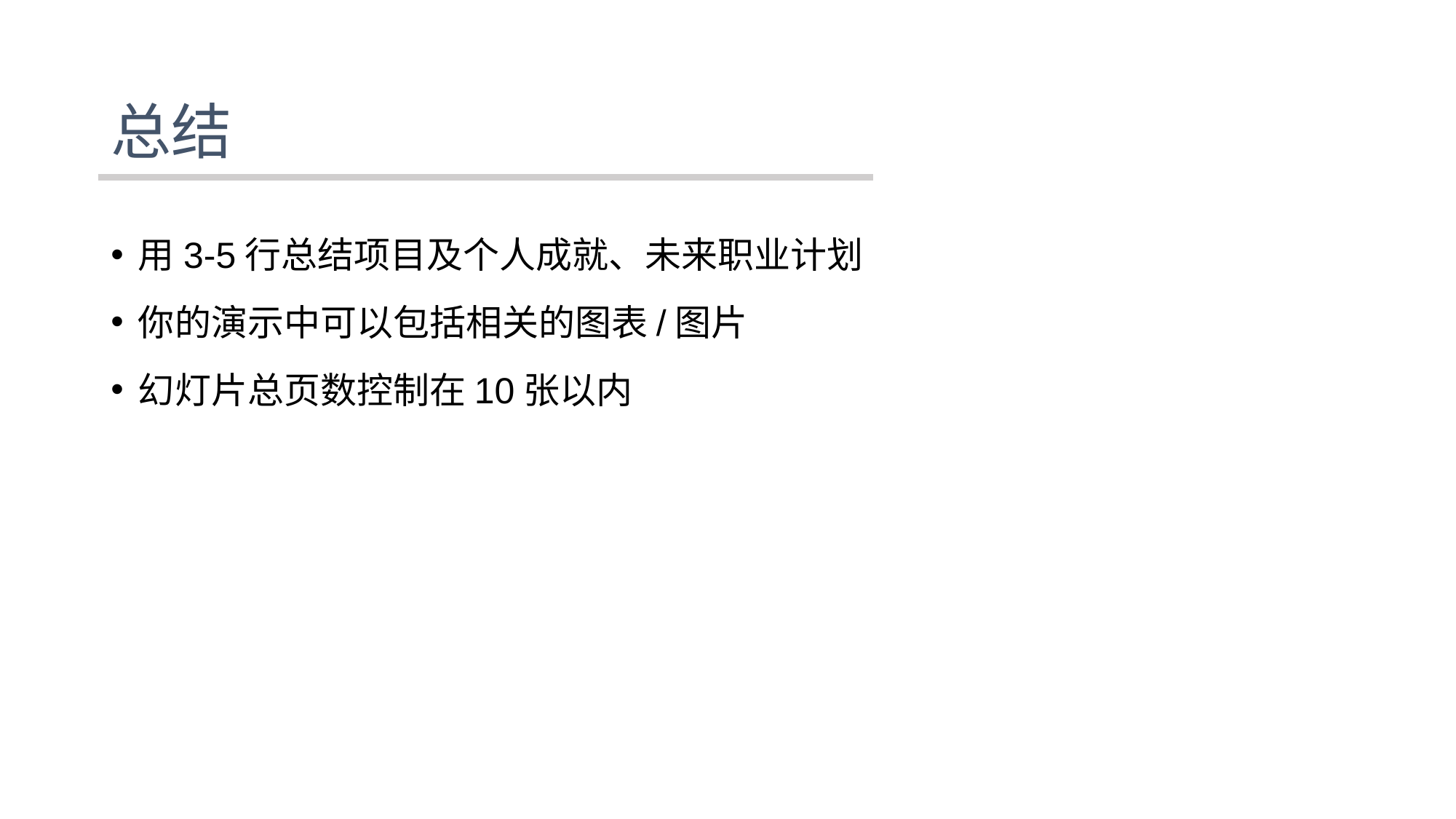

# 总结
用3-5行总结项目及个人成就、未来职业计划
你的演示中可以包括相关的图表/图片
幻灯片总页数控制在10张以内